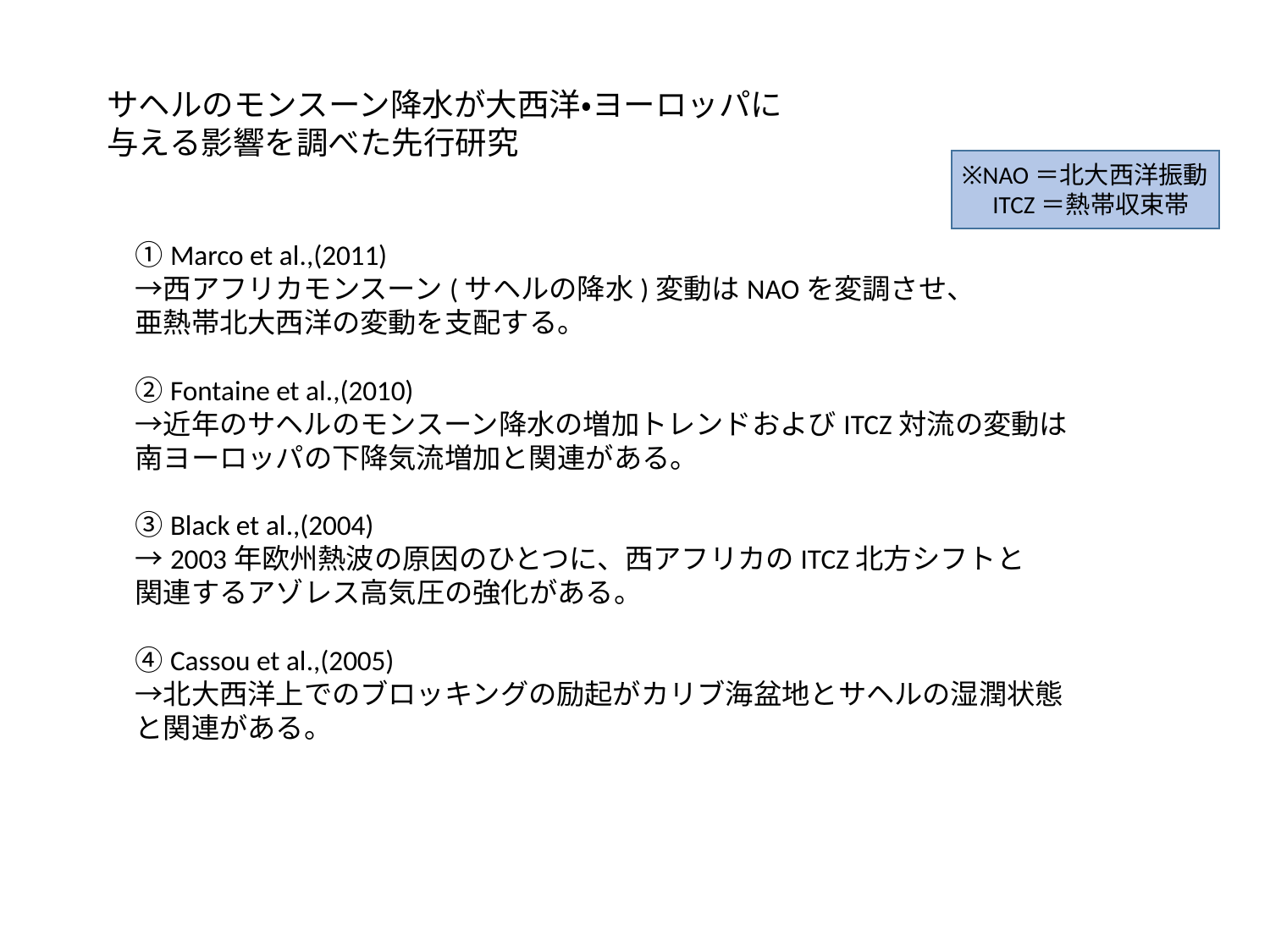

サヘルのモンスーン降水が大西洋・ヨーロッパに
与える影響を調べた先行研究

　①Marco et al.,(2011)
　→西アフリカモンスーン(サヘルの降水)変動はNAOを変調させ、
　亜熱帯北大西洋の変動を支配する。

　②Fontaine et al.,(2010)
　→近年のサヘルのモンスーン降水の増加トレンドおよびITCZ対流の変動は
　南ヨーロッパの下降気流増加と関連がある。

　③Black et al.,(2004)
　→2003年欧州熱波の原因のひとつに、西アフリカのITCZ北方シフトと
　関連するアゾレス高気圧の強化がある。

　④Cassou et al.,(2005)
　→北大西洋上でのブロッキングの励起がカリブ海盆地とサヘルの湿潤状態
　と関連がある。

※NAO＝北大西洋振動
　ITCZ＝熱帯収束帯